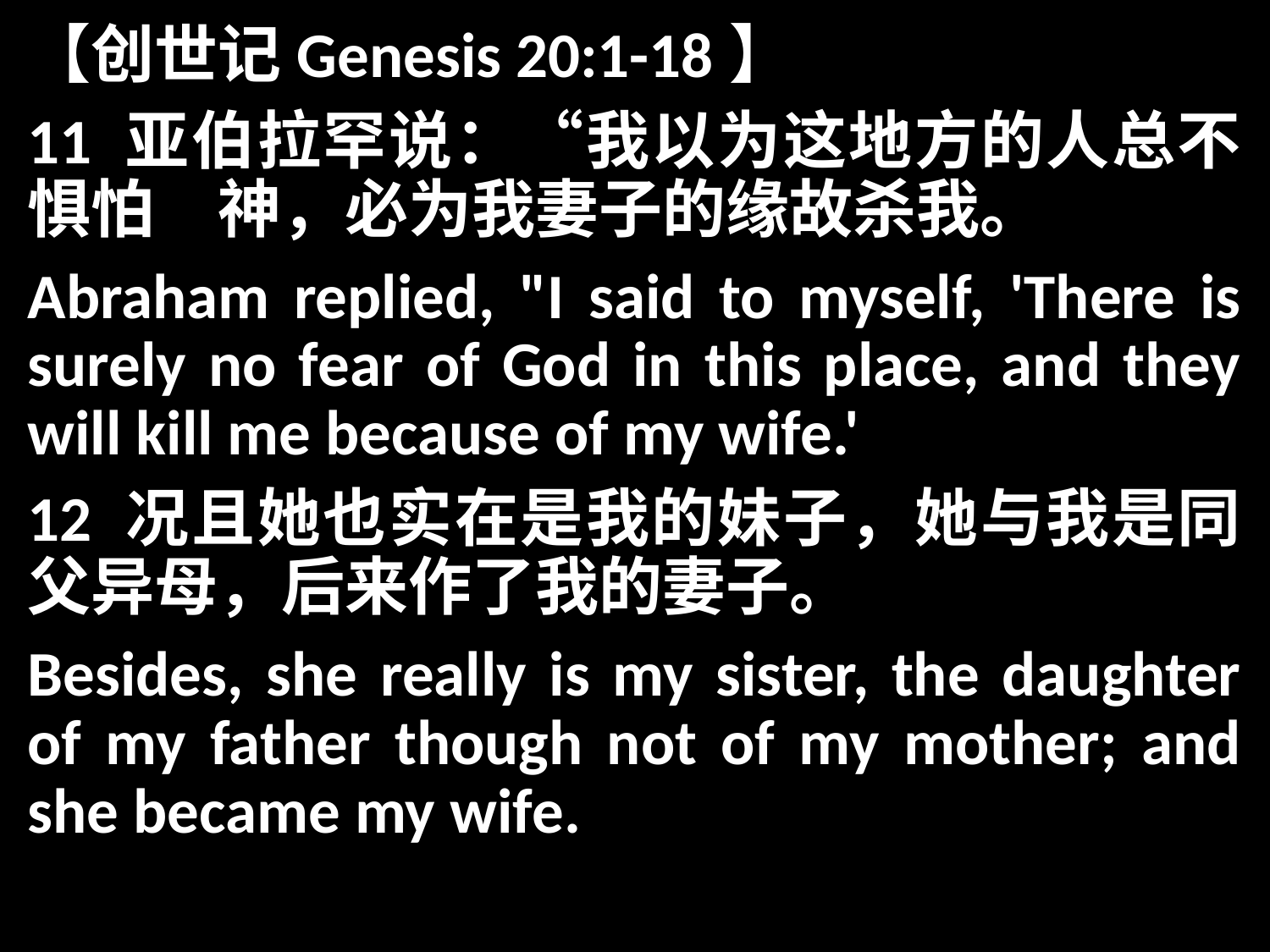

【创世记Genesis 20:1-18】
11 亚伯拉罕说：“我以为这地方的人总不惧怕　神，必为我妻子的缘故杀我。
Abraham replied, "I said to myself, 'There is surely no fear of God in this place, and they will kill me because of my wife.'
12 况且她也实在是我的妹子，她与我是同父异母，后来作了我的妻子。
Besides, she really is my sister, the daughter of my father though not of my mother; and she became my wife.